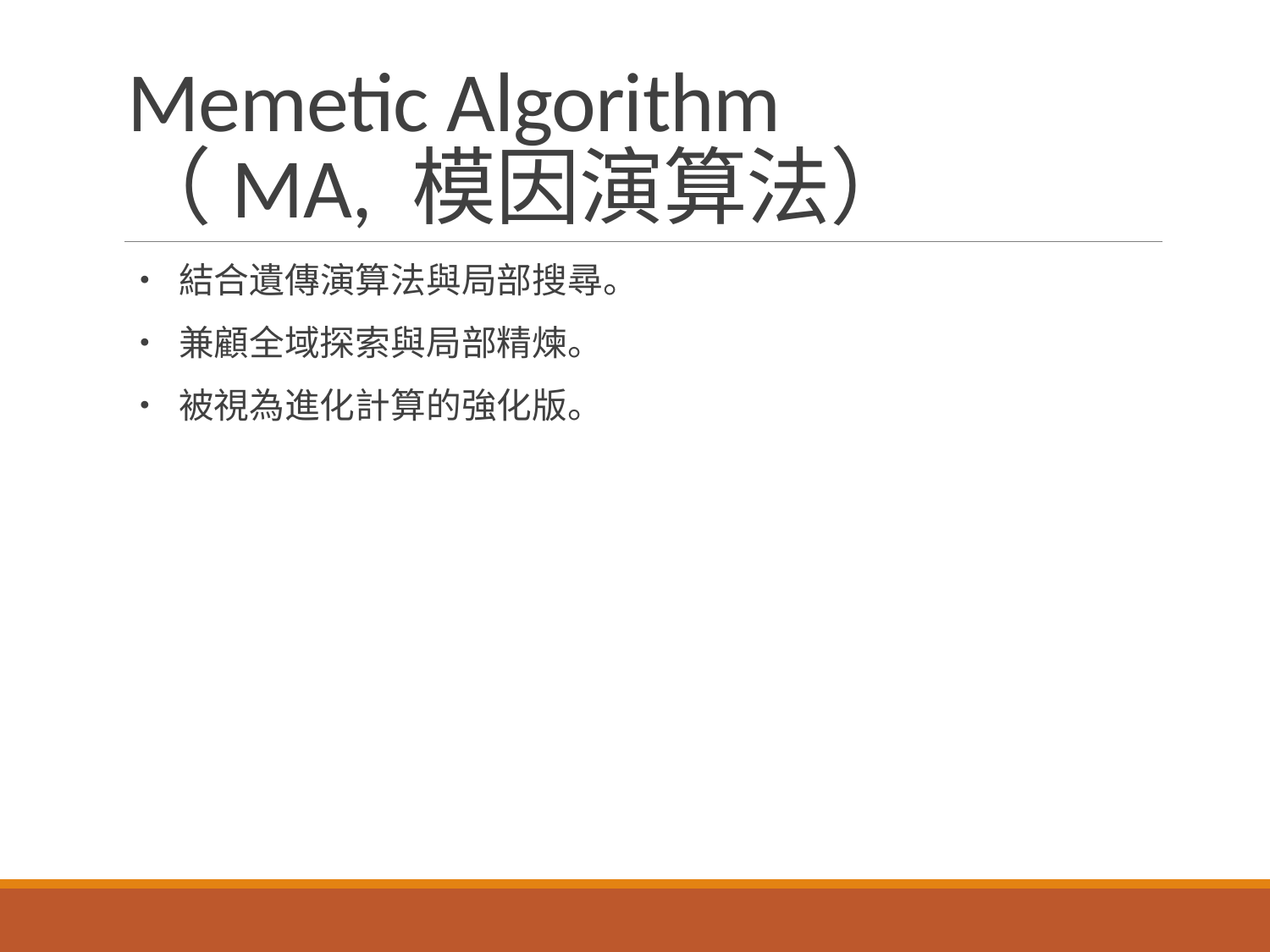

# Memetic Algorithm （MA, 模因演算法）
• 結合遺傳演算法與局部搜尋。
• 兼顧全域探索與局部精煉。
• 被視為進化計算的強化版。